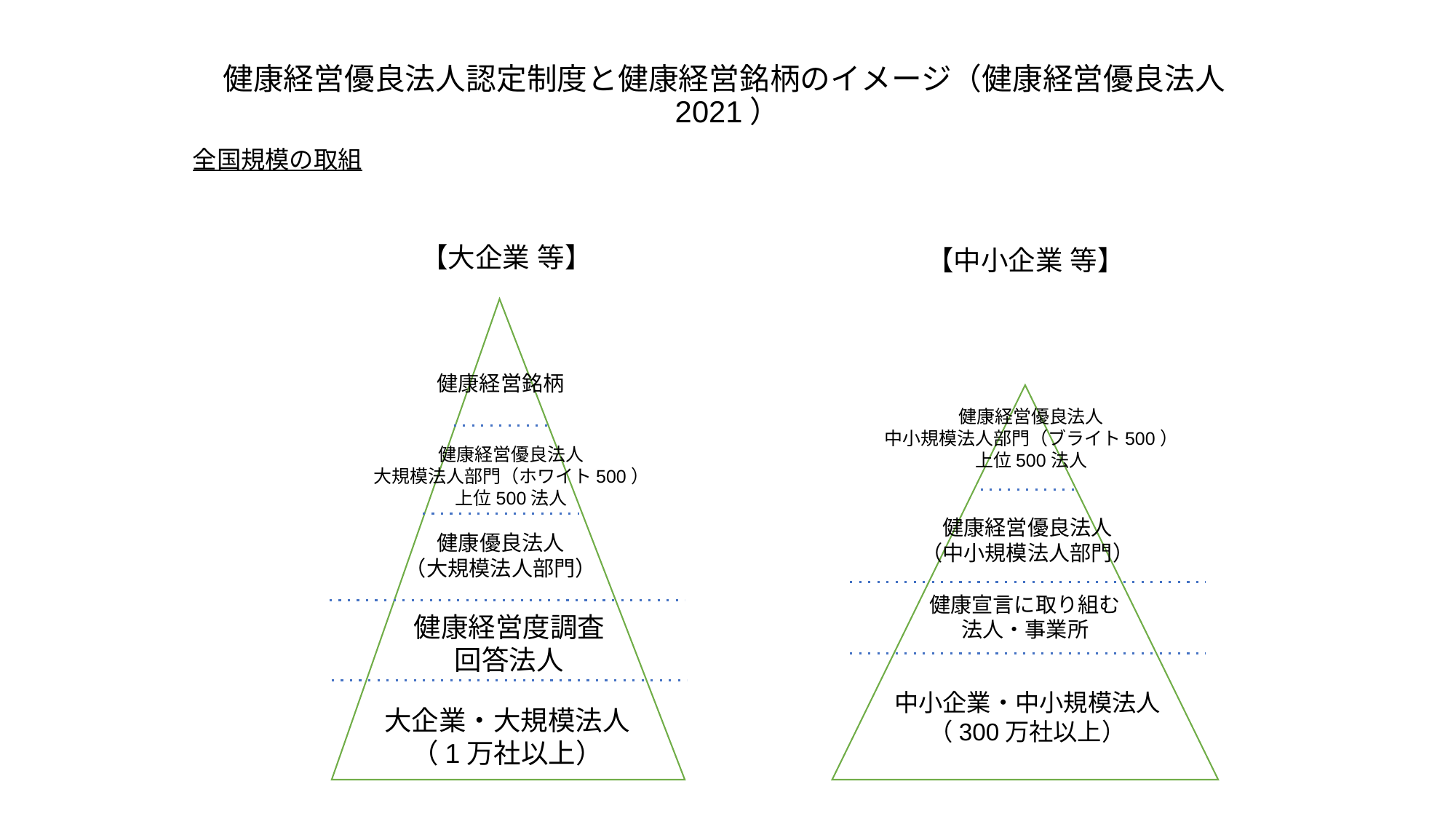

# 健康経営優良法人認定制度と健康経営銘柄のイメージ（健康経営優良法人2021）
全国規模の取組

【大企業 等】
【中小企業 等】

健康経営銘柄

健康経営優良法人
中小規模法人部門（ブライト500）
上位500法人
健康経営優良法人
大規模法人部門（ホワイト500）
上位500法人
健康経営優良法人
（中小規模法人部門）
健康優良法人
（大規模法人部門）
健康宣言に取り組む法人・事業所
健康経営度調査
回答法人
中小企業・中小規模法人
（300万社以上）
大企業・大規模法人
（1万社以上）